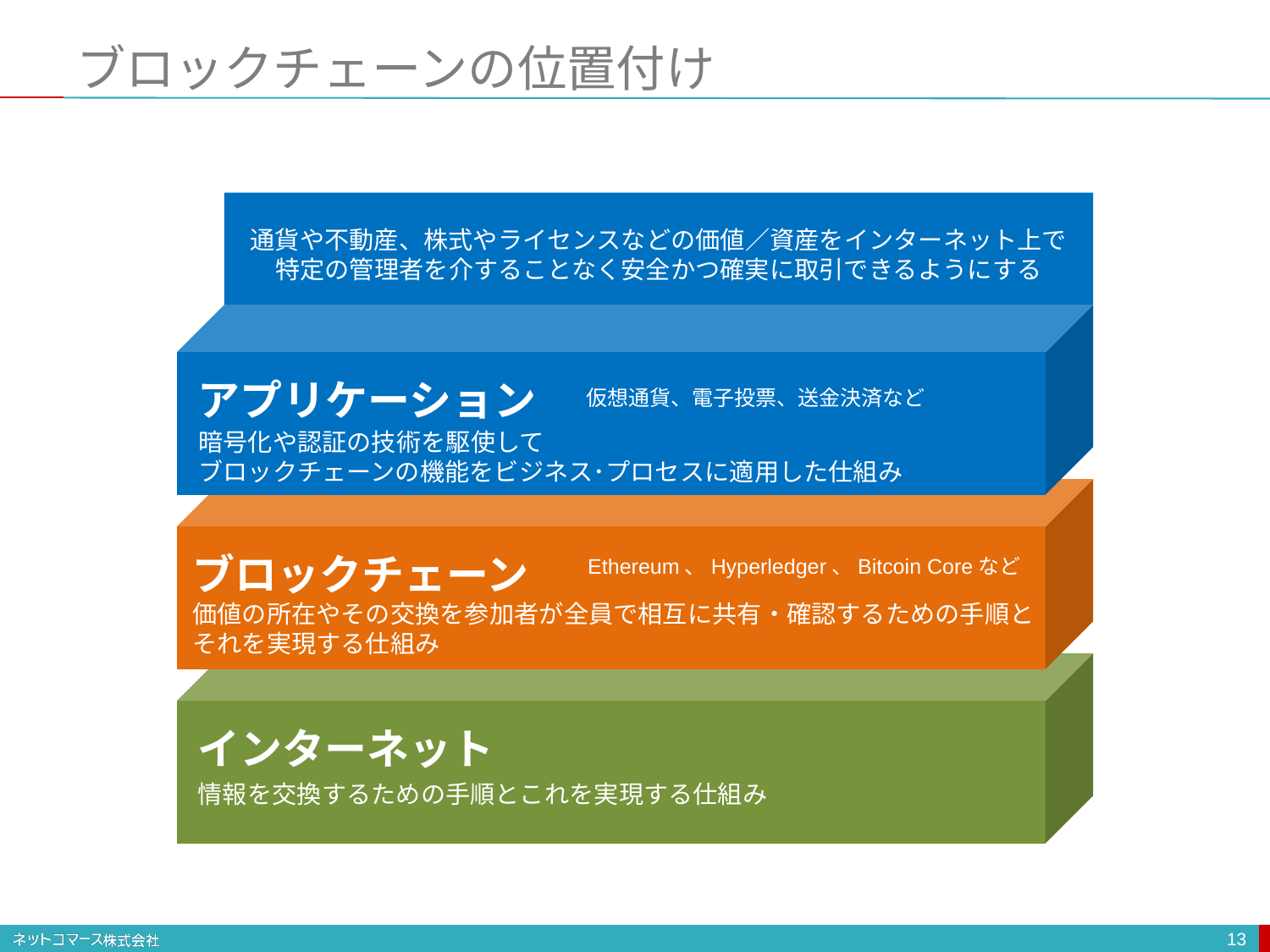

# ブロックチェーンの位置付け

通貨や不動産、株式やライセンスなどの価値／資産をインターネット上で
特定の管理者を介することなく安全かつ確実に取引できるようにする

アプリケーション
仮想通貨、電子投票、送金決済など
暗号化や認証の技術を駆使して
ブロックチェーンの機能をビジネス･プロセスに適用した仕組み

ブロックチェーン
Ethereum、Hyperledger、Bitcoin Coreなど
価値の所在やその交換を参加者が全員で相互に共有・確認するための手順と
それを実現する仕組み

インターネット
情報を交換するための手順とこれを実現する仕組み
13